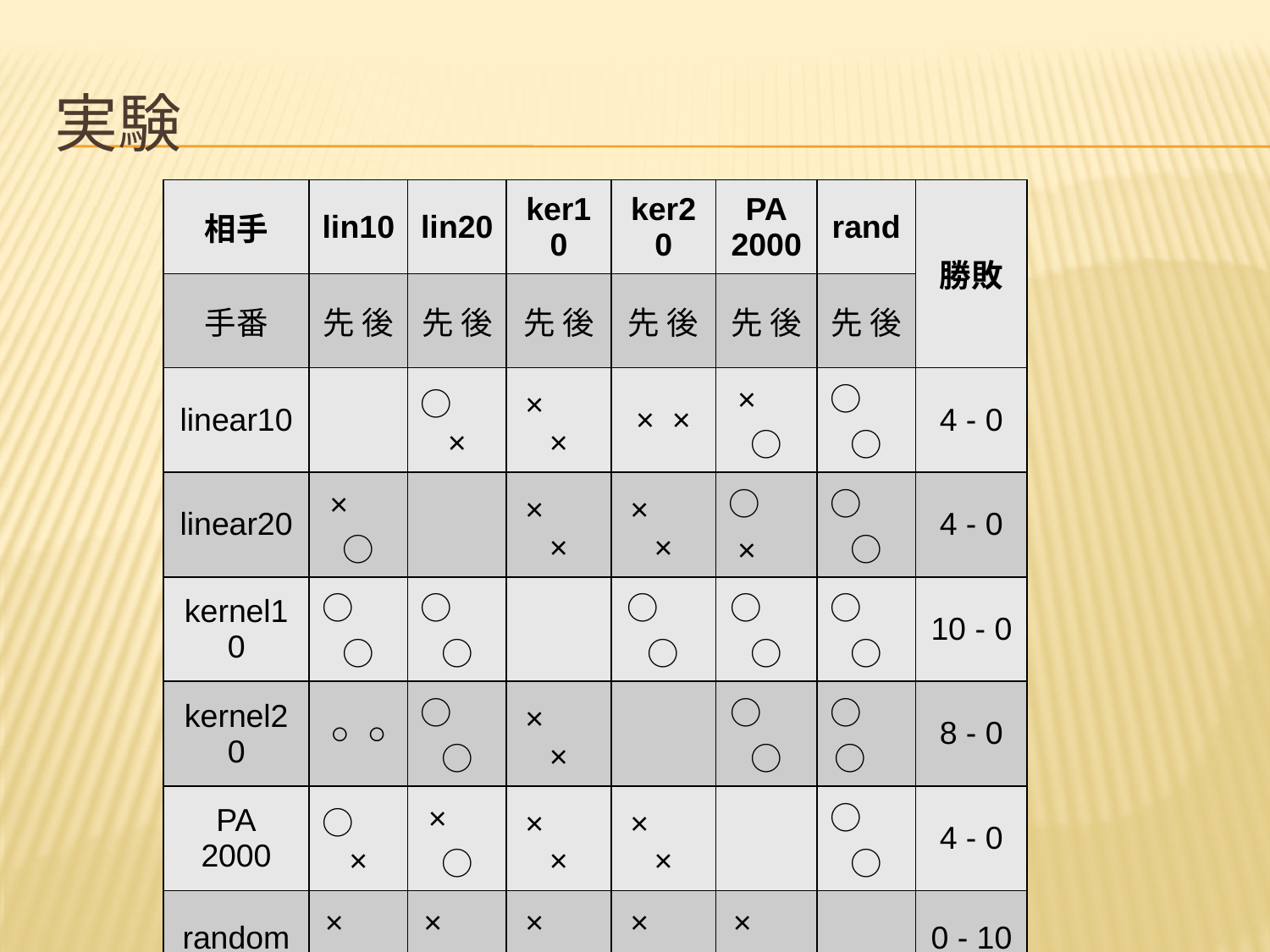

# 実験
| 相手 | lin10 | lin20 | ker10 | ker20 | PA 2000 | rand | 勝敗 |
| --- | --- | --- | --- | --- | --- | --- | --- |
| 手番 | 先 後 | 先 後 | 先 後 | 先 後 | 先 後 | 先 後 |  |
| linear10 |  | ○　× | ×　× | × × | ×　○ | ○　○ | 4 - 0 |
| linear20 | ×　○ |  | ×　× | ×　× | ○　× | ○　○ | 4 - 0 |
| kernel10 | ○　○ | ○　○ |  | ○　○ | ○　○ | ○　○ | 10 - 0 |
| kernel20 | ○ ○ | ○　○ | ×　× |  | ○　○ | ○　○ | 8 - 0 |
| PA 2000 | ○　× | ×　○ | ×　× | ×　× |  | ○　○ | 4 - 0 |
| random | ×　× | ×　× | ×　× | ×　× | ×　× |  | 0 - 10 |